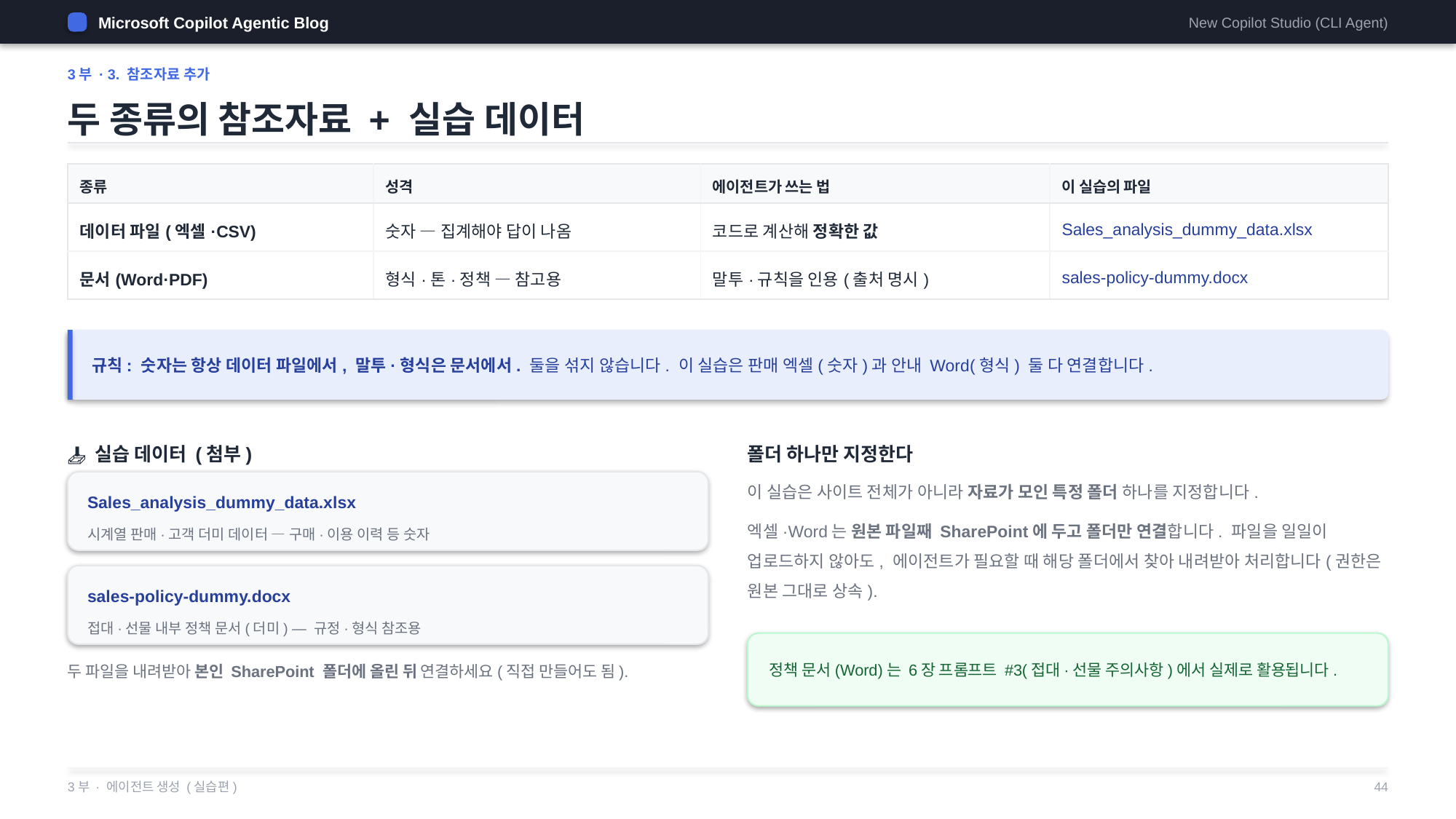

Microsoft Copilot Agentic Blog
New Copilot Studio (CLI Agent)

3부 · 3. 참조자료 추가
두 종류의 참조자료 + 실습 데이터

| 종류 | 성격 | 에이전트가 쓰는 법 | 이 실습의 파일 |
| --- | --- | --- | --- |
| 데이터 파일(엑셀·CSV) | 숫자 — 집계해야 답이 나옴 | 코드로 계산해 정확한 값 | Sales\_analysis\_dummy\_data.xlsx |
| 문서(Word·PDF) | 형식·톤·정책 — 참고용 | 말투·규칙을 인용(출처 명시) | sales-policy-dummy.docx |

규칙: 숫자는 항상 데이터 파일에서, 말투·형식은 문서에서. 둘을 섞지 않습니다. 이 실습은 판매 엑셀(숫자)과 안내 Word(형식) 둘 다 연결합니다.
📥 실습 데이터 (첨부)
폴더 하나만 지정한다

이 실습은 사이트 전체가 아니라 자료가 모인 특정 폴더 하나를 지정합니다.
엑셀·Word는 원본 파일째 SharePoint에 두고 폴더만 연결합니다. 파일을 일일이 업로드하지 않아도, 에이전트가 필요할 때 해당 폴더에서 찾아 내려받아 처리합니다(권한은 원본 그대로 상속).
Sales_analysis_dummy_data.xlsx
시계열 판매·고객 더미 데이터 — 구매·이용 이력 등 숫자

sales-policy-dummy.docx
접대·선물 내부 정책 문서(더미) — 규정·형식 참조용

정책 문서(Word)는 6장 프롬프트 #3(접대·선물 주의사항)에서 실제로 활용됩니다.
두 파일을 내려받아 본인 SharePoint 폴더에 올린 뒤 연결하세요(직접 만들어도 됨).

3부 · 에이전트 생성 (실습편)
44